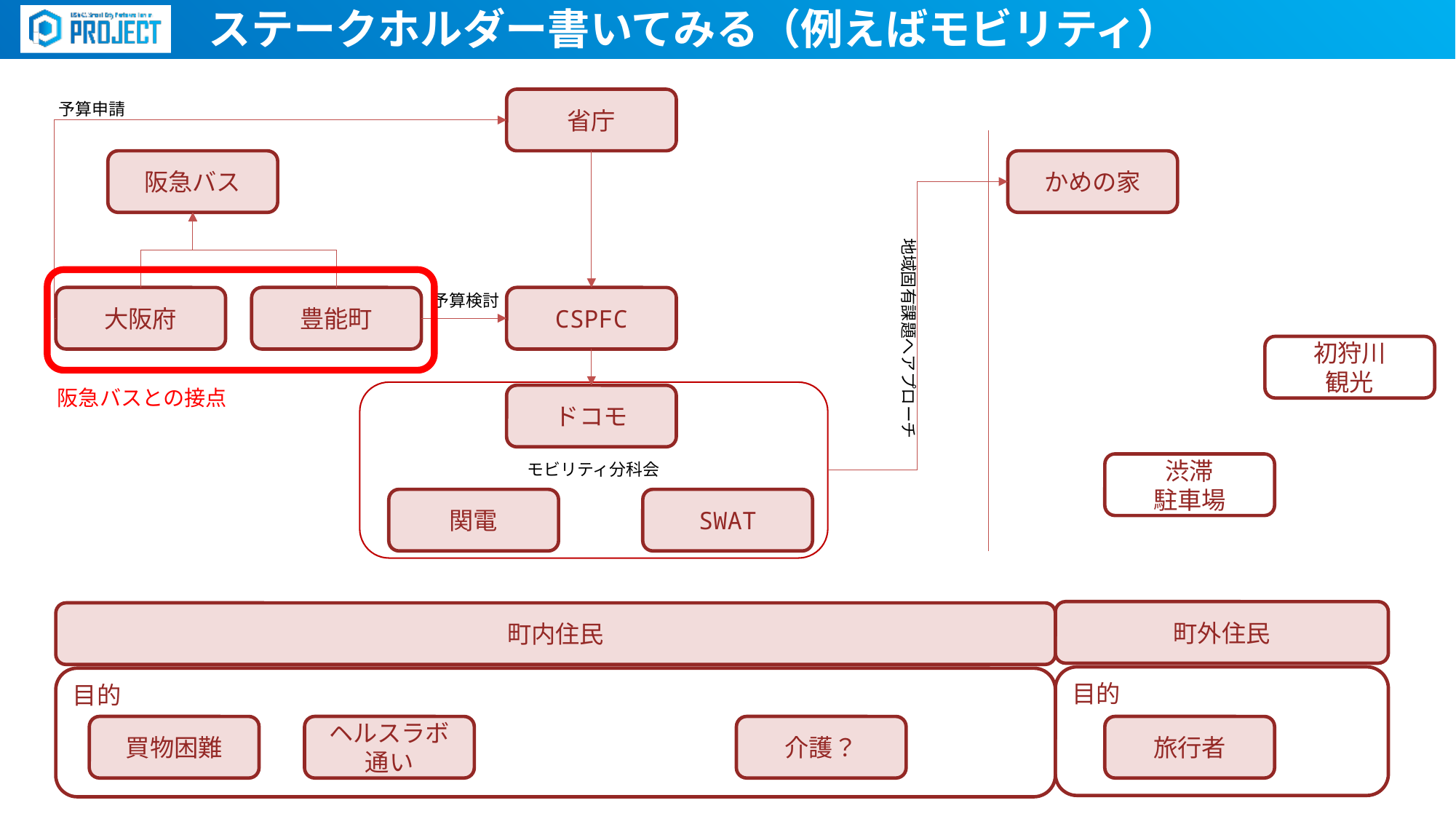

ステークホルダー書いてみる（例えばモビリティ）
省庁
予算申請
阪急バス
かめの家
地域固有課題へアプローチ

予算検討
大阪府
豊能町
CSPFC
初狩川
観光
阪急バスとの接点

ドコモ
モビリティ分科会
渋滞
駐車場
関電
SWAT
町外住民
町内住民
目的
目的
買物困難
ヘルスラボ通い
介護？
旅行者